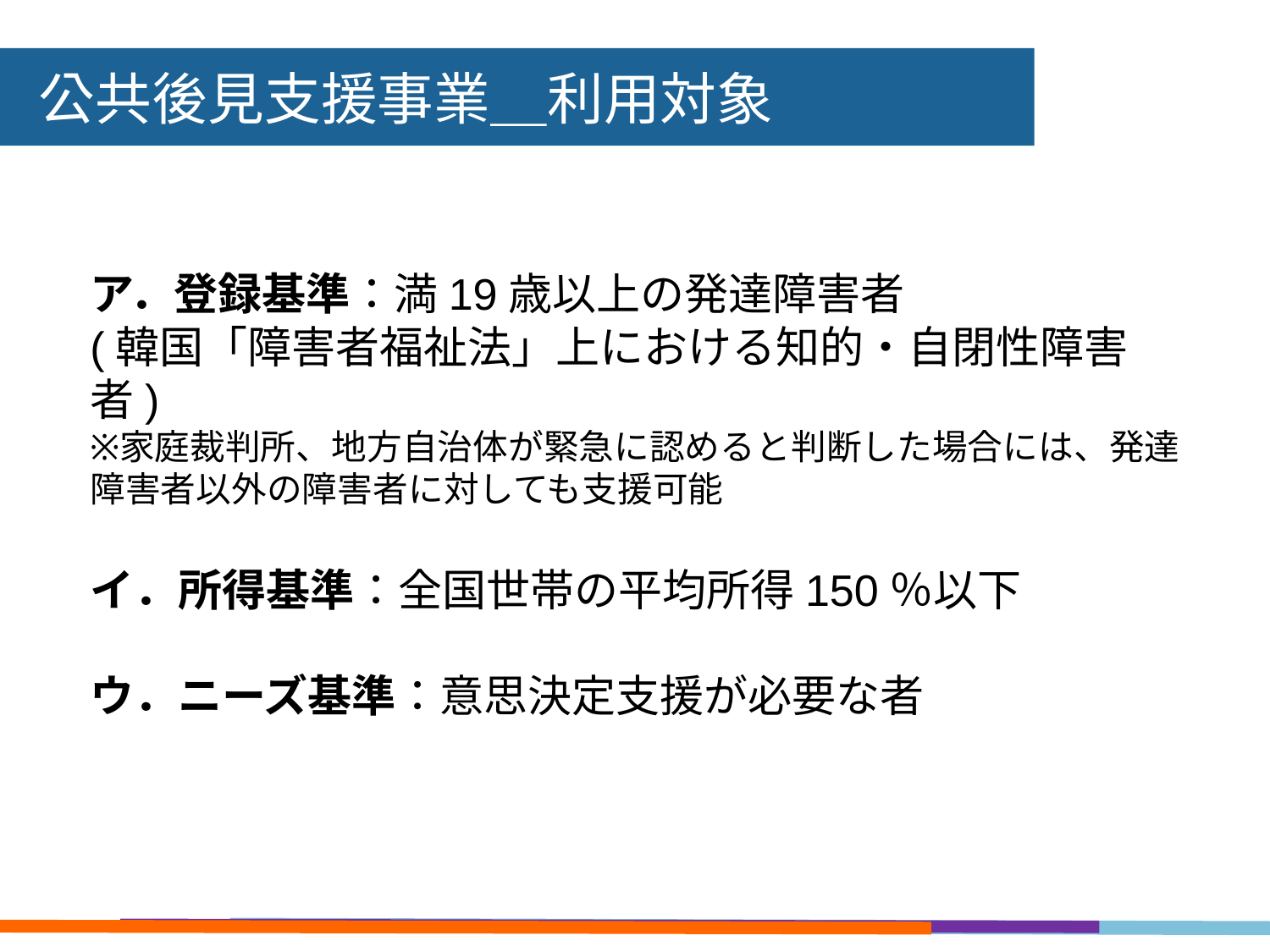

2. 공공후견지원사업의 지원 대상
 公共後見支援事業＿利用対象
ア．登録基準：満19歳以上の発達障害者
(韓国「障害者福祉法」上における知的・自閉性障害者)
※家庭裁判所、地方自治体が緊急に認めると判断した場合には、発達障害者以外の障害者に対しても支援可能
イ．所得基準：全国世帯の平均所得150％以下
ウ．ニーズ基準：意思決定支援が必要な者